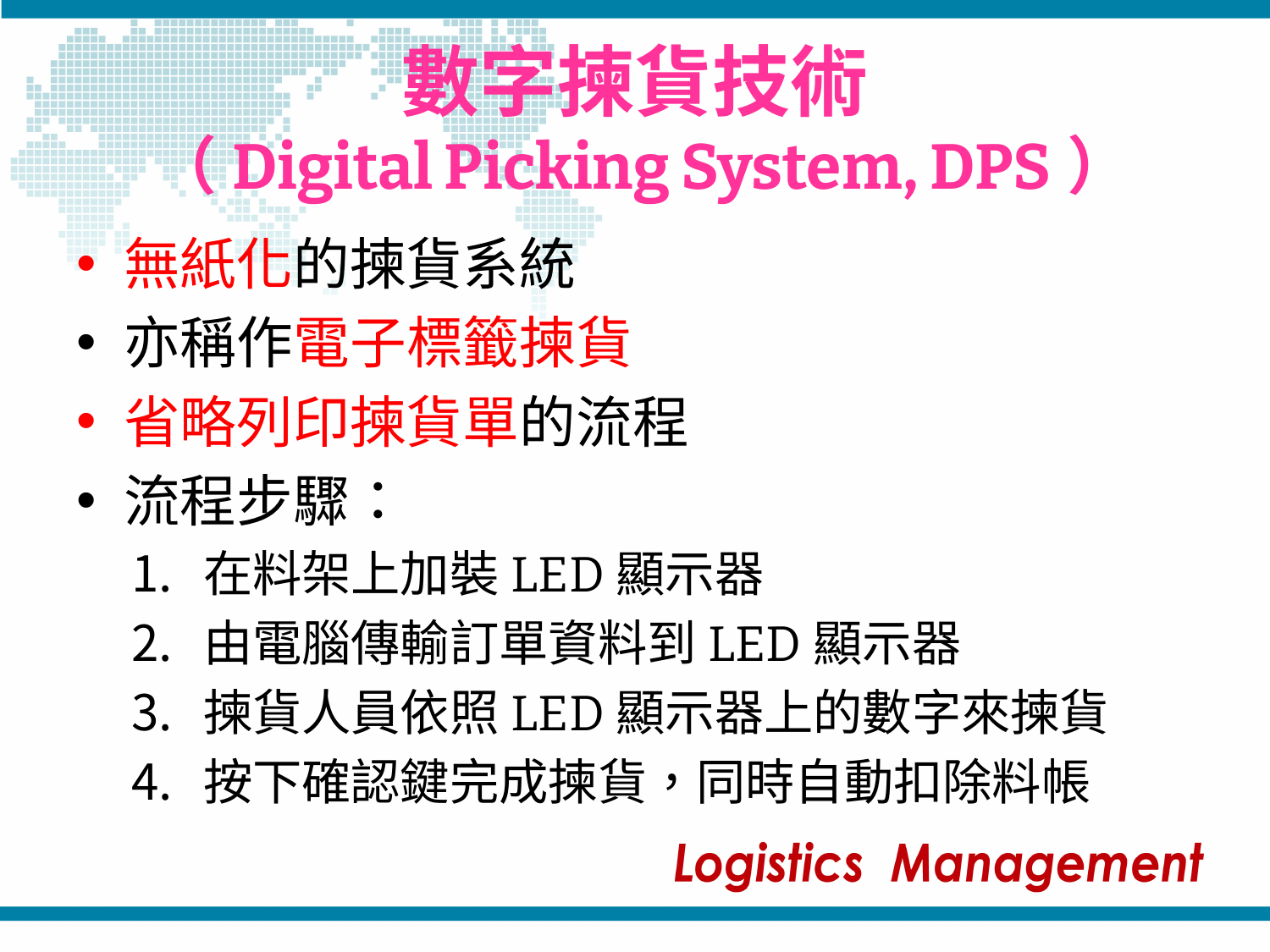

# 數字揀貨技術 （Digital Picking System, DPS）
無紙化的揀貨系統
亦稱作電子標籤揀貨
省略列印揀貨單的流程
流程步驟：
在料架上加裝LED顯示器
由電腦傳輸訂單資料到LED顯示器
揀貨人員依照LED顯示器上的數字來揀貨
按下確認鍵完成揀貨，同時自動扣除料帳